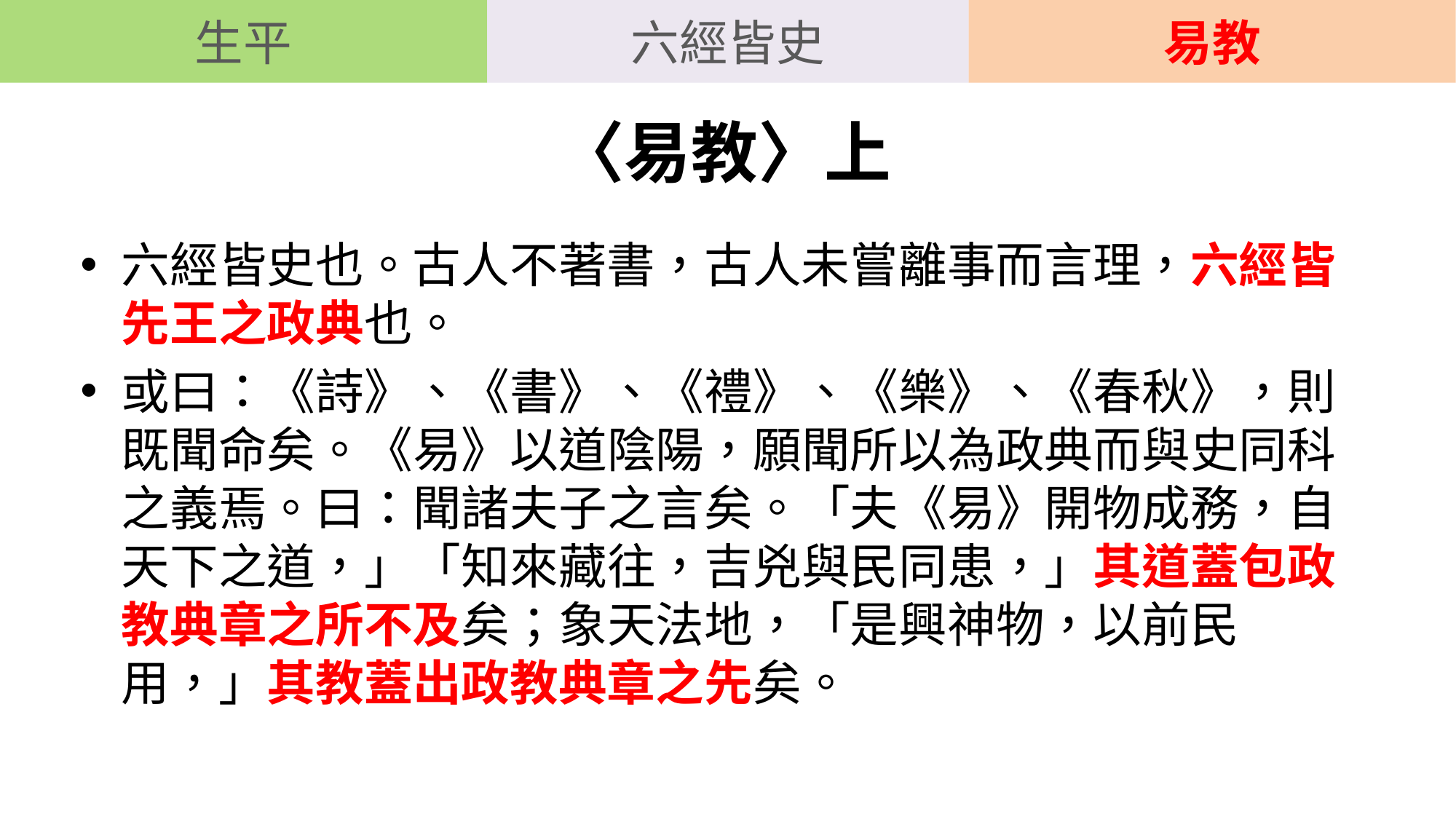

生平
六經皆史
易教
# 〈易教〉上
六經皆史也。古人不著書，古人未嘗離事而言理，六經皆先王之政典也。
或曰：《詩》、《書》、《禮》、《樂》、《春秋》，則既聞命矣。《易》以道陰陽，願聞所以為政典而與史同科之義焉。曰：聞諸夫子之言矣。「夫《易》開物成務，自天下之道，」「知來藏往，吉兇與民同患，」其道蓋包政教典章之所不及矣；象天法地，「是興神物，以前民用，」其教蓋出政教典章之先矣。